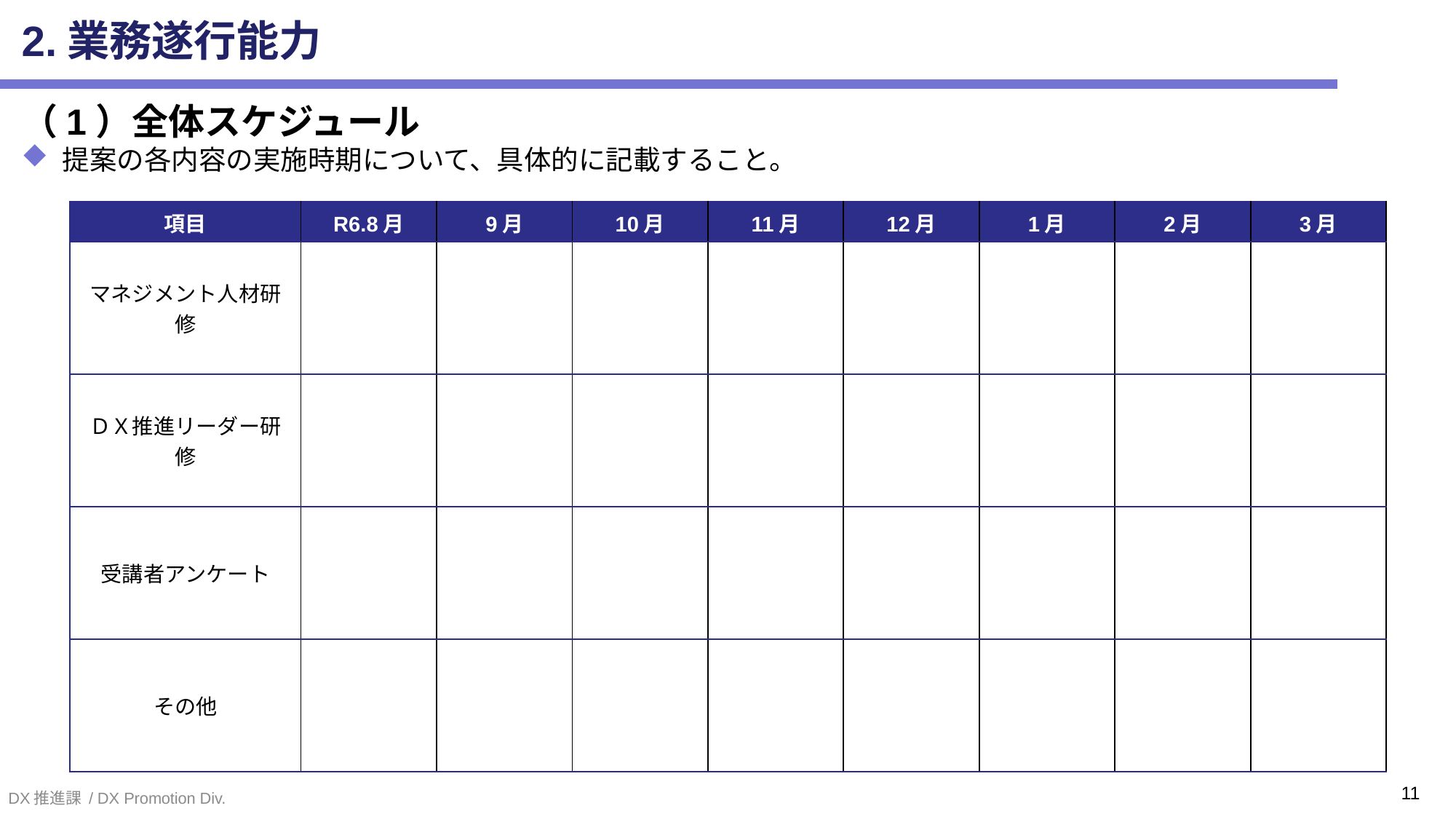

# 2.業務遂行能力
（1）全体スケジュール
提案の各内容の実施時期について、具体的に記載すること。
| 項目 | R6.8月 | 9月 | 10月 | 11月 | 12月 | 1月 | 2月 | 3月 |
| --- | --- | --- | --- | --- | --- | --- | --- | --- |
| マネジメント人材研修 |  |  |  |  |  |  |  |  |
| ＤＸ推進リーダー研修 |  |  |  |  |  |  |  |  |
| 受講者アンケート |  |  |  |  |  |  |  |  |
| その他 |  |  |  |  |  |  |  |  |
DX推進課 / DX Promotion Div.
11